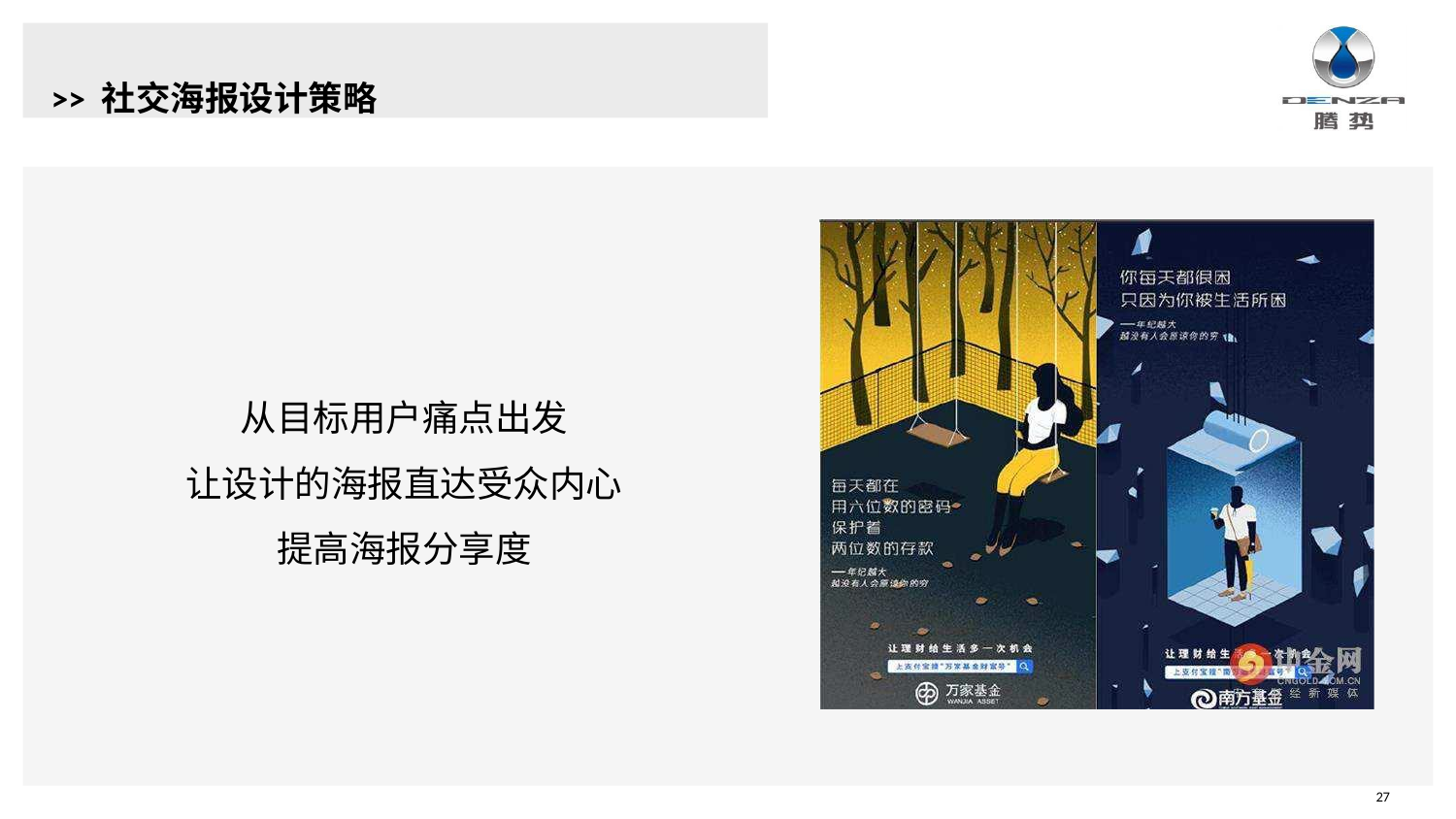

>> 社交海报设计策略

从目标用户痛点出发
让设计的海报直达受众内心
提高海报分享度
27